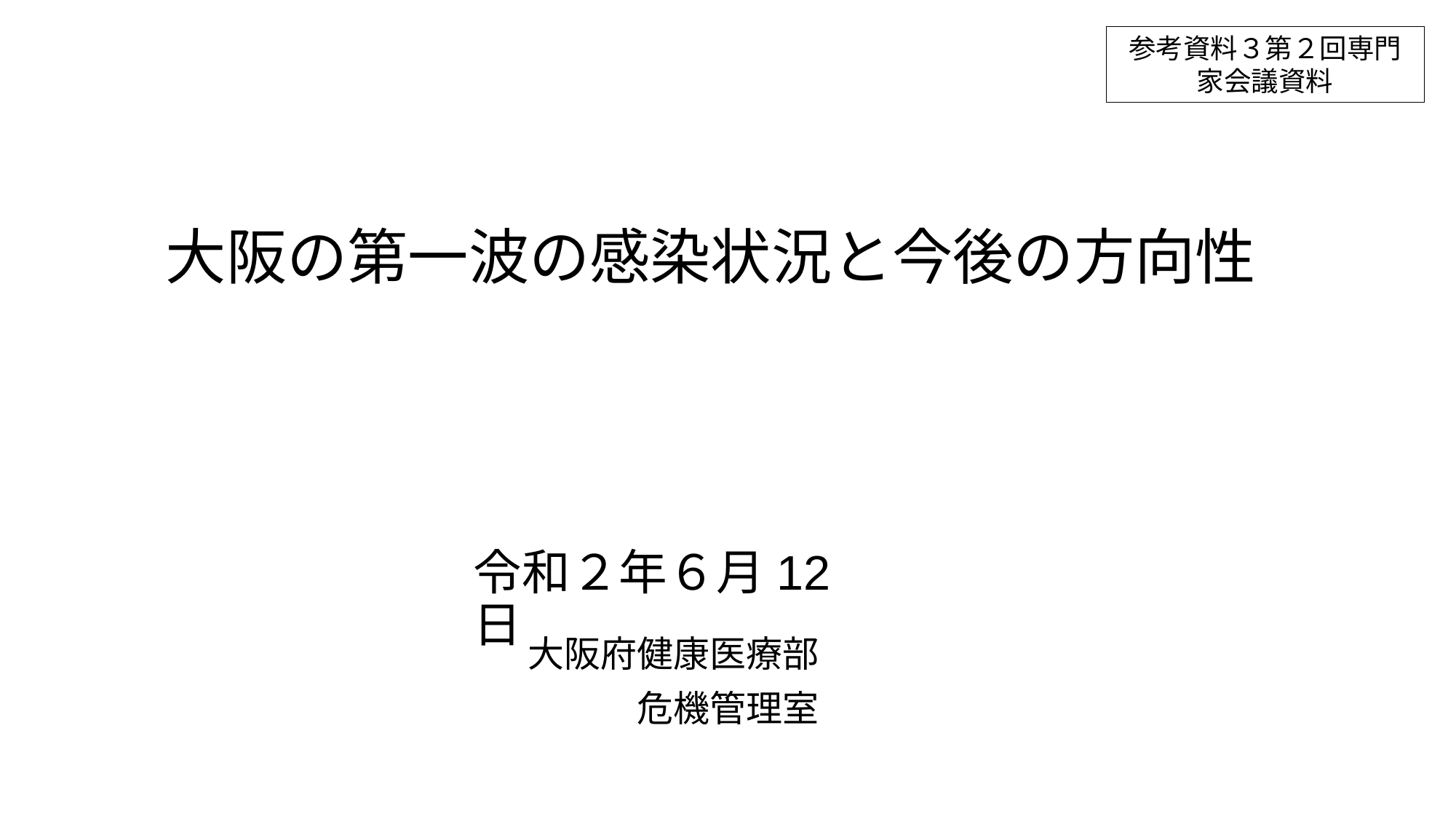

参考資料３第２回専門家会議資料
# 大阪の第一波の感染状況と今後の方向性
令和２年６月12日
大阪府健康医療部
　　　危機管理室